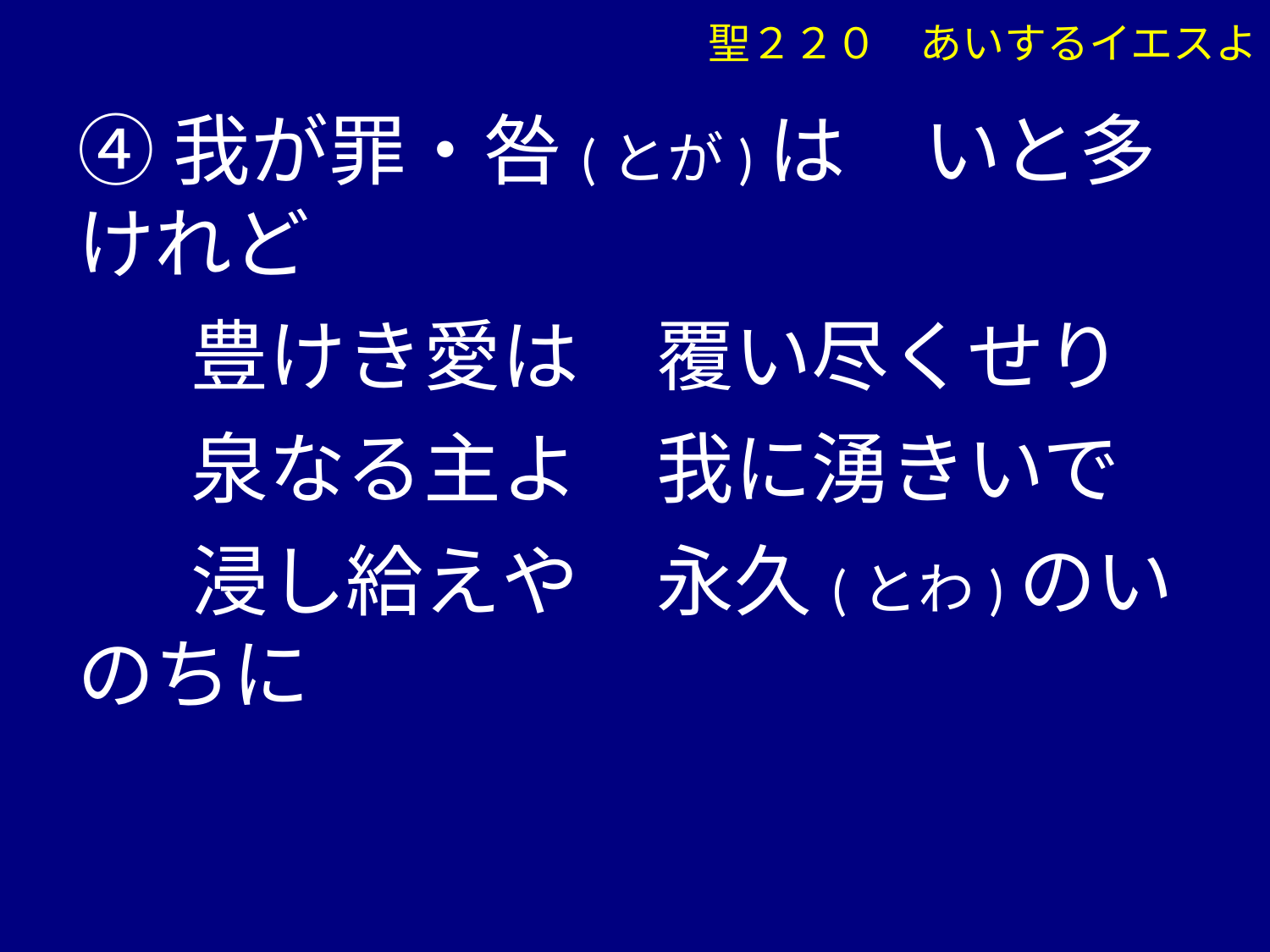

④我が罪・咎(とが)は　いと多けれど
 　豊けき愛は　覆い尽くせり
 　泉なる主よ　我に湧きいで
 　浸し給えや　永久(とわ)のいのちに

聖２２０　あいするイエスよ